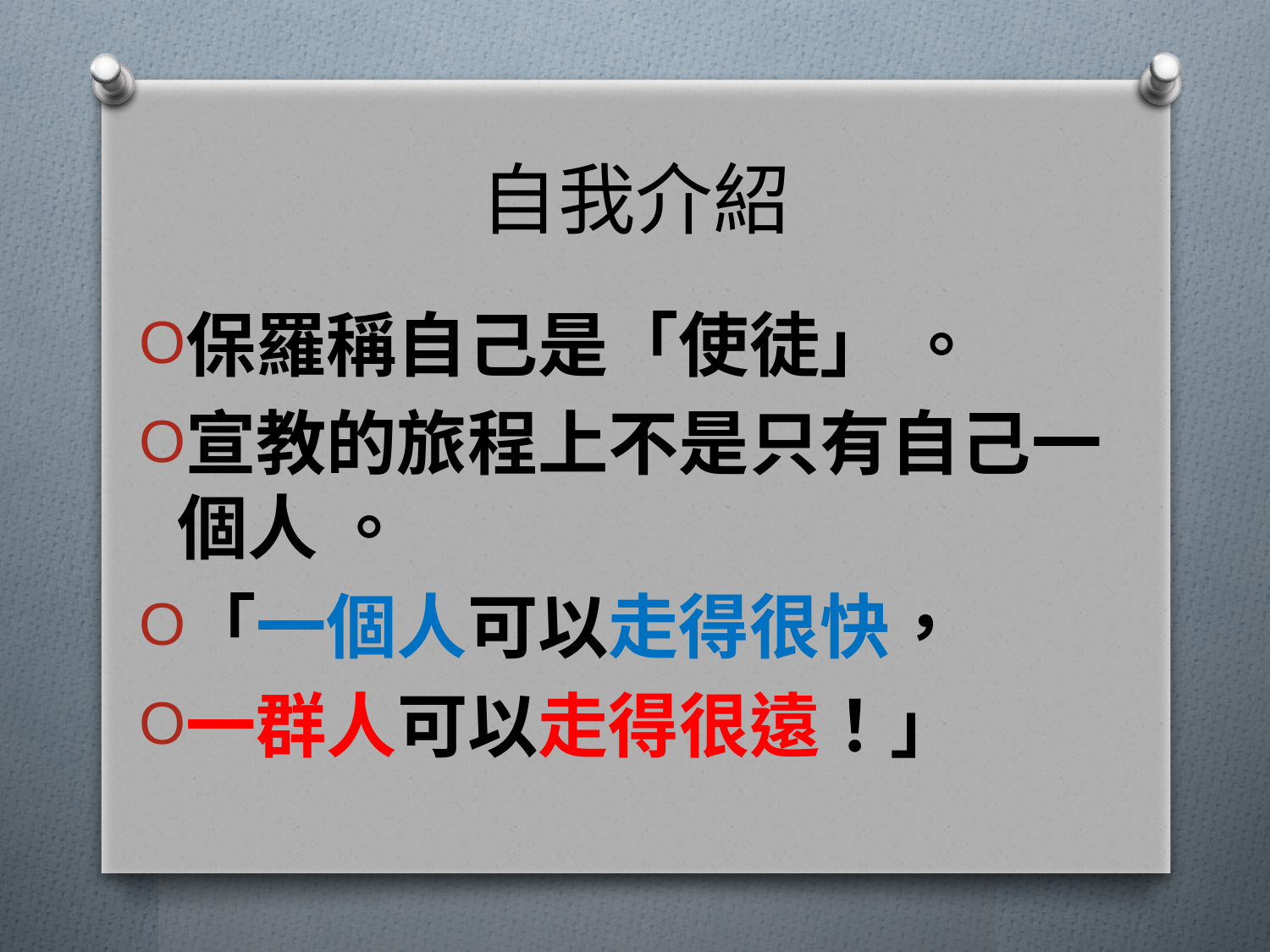

# 自我介紹
保羅稱自己是「使徒」 。
宣教的旅程上不是只有自己一個人 。
「一個人可以走得很快，
一群人可以走得很遠！」